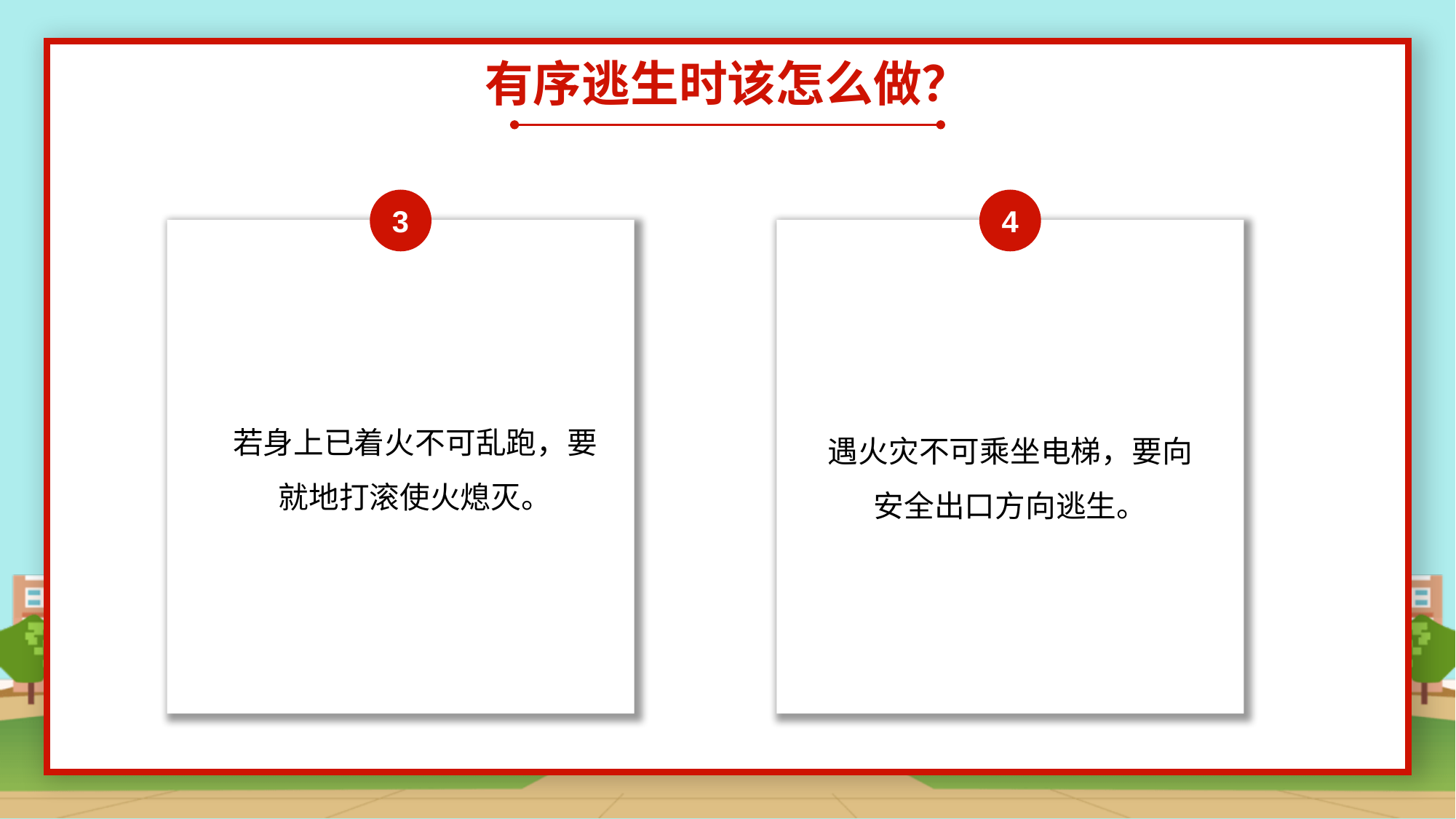

# 有序逃生时该怎么做？
3

若身上已着火不可乱跑，要就地打滚使火熄灭。
4

遇火灾不可乘坐电梯，要向安全出口方向逃生。